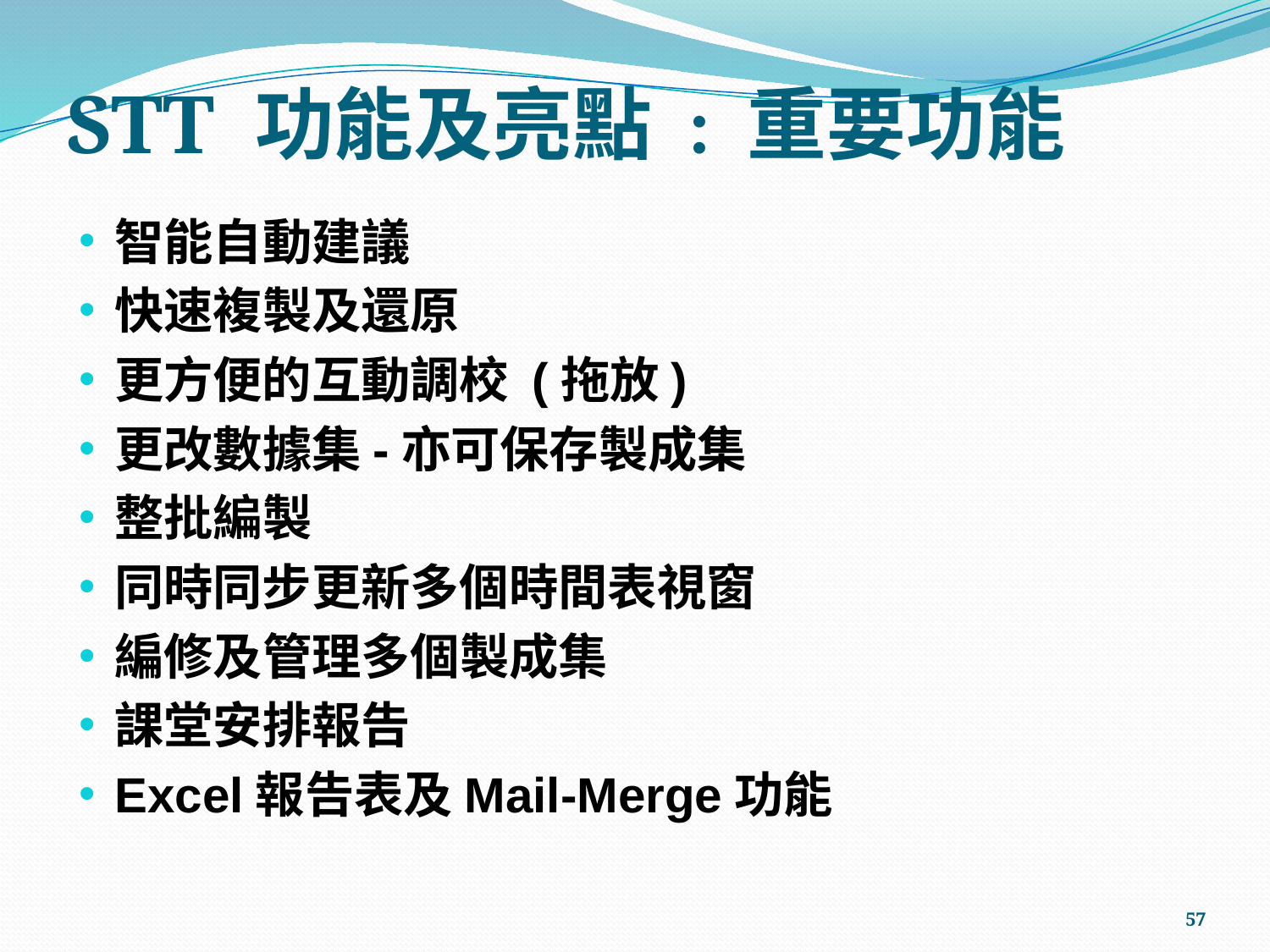

# STT 功能及亮點 : 重要功能
智能自動建議
快速複製及還原
更方便的互動調校 (拖放)
更改數據集-亦可保存製成集
整批編製
同時同步更新多個時間表視窗
編修及管理多個製成集
課堂安排報告
Excel報告表及Mail-Merge功能

57